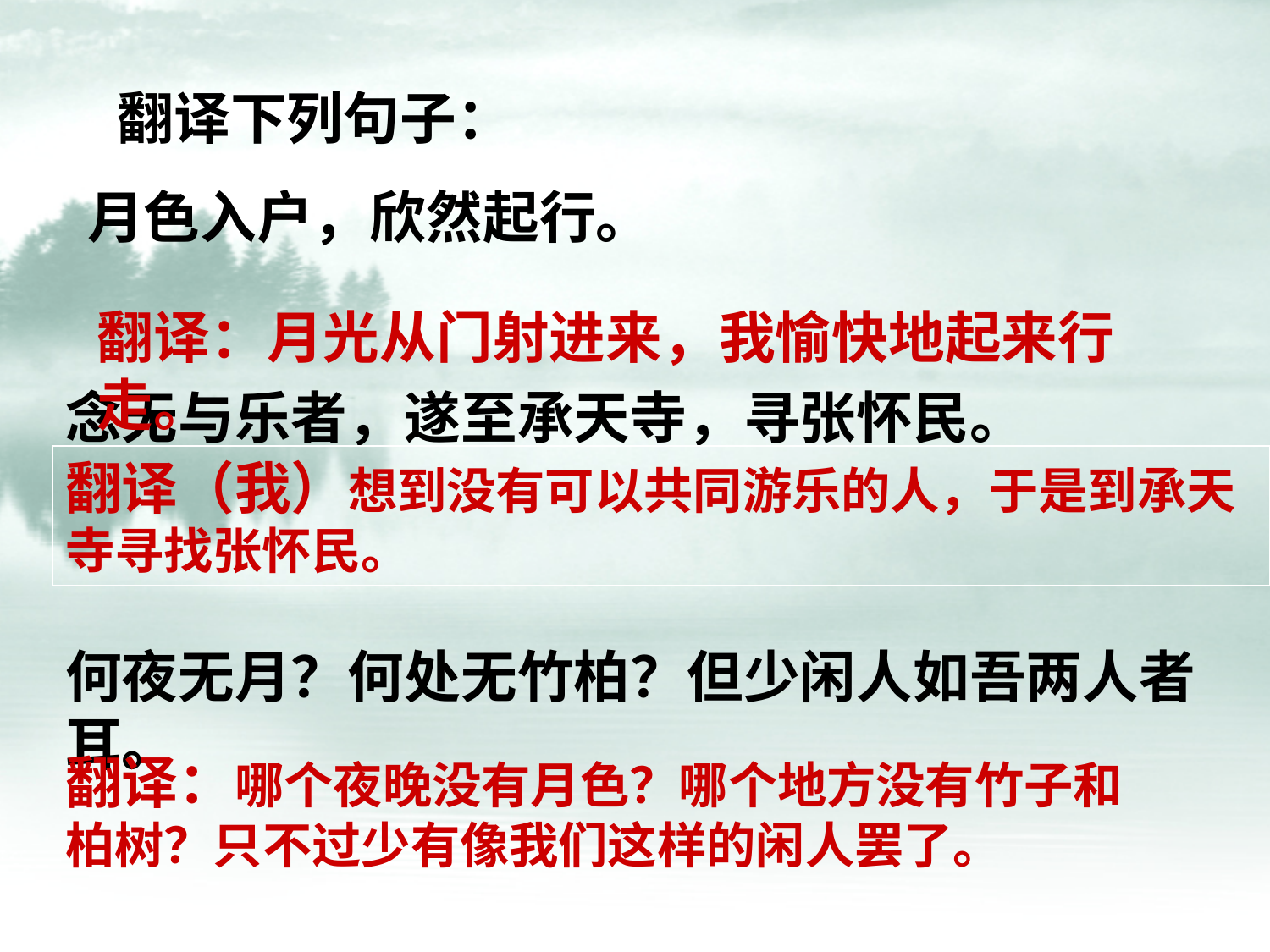

翻译下列句子：
月色入户，欣然起行。
翻译：月光从门射进来，我愉快地起来行走。
念无与乐者，遂至承天寺，寻张怀民。

何夜无月？何处无竹柏？但少闲人如吾两人者耳。
翻译（我）想到没有可以共同游乐的人，于是到承天寺寻找张怀民。
翻译：哪个夜晚没有月色？哪个地方没有竹子和柏树？只不过少有像我们这样的闲人罢了。